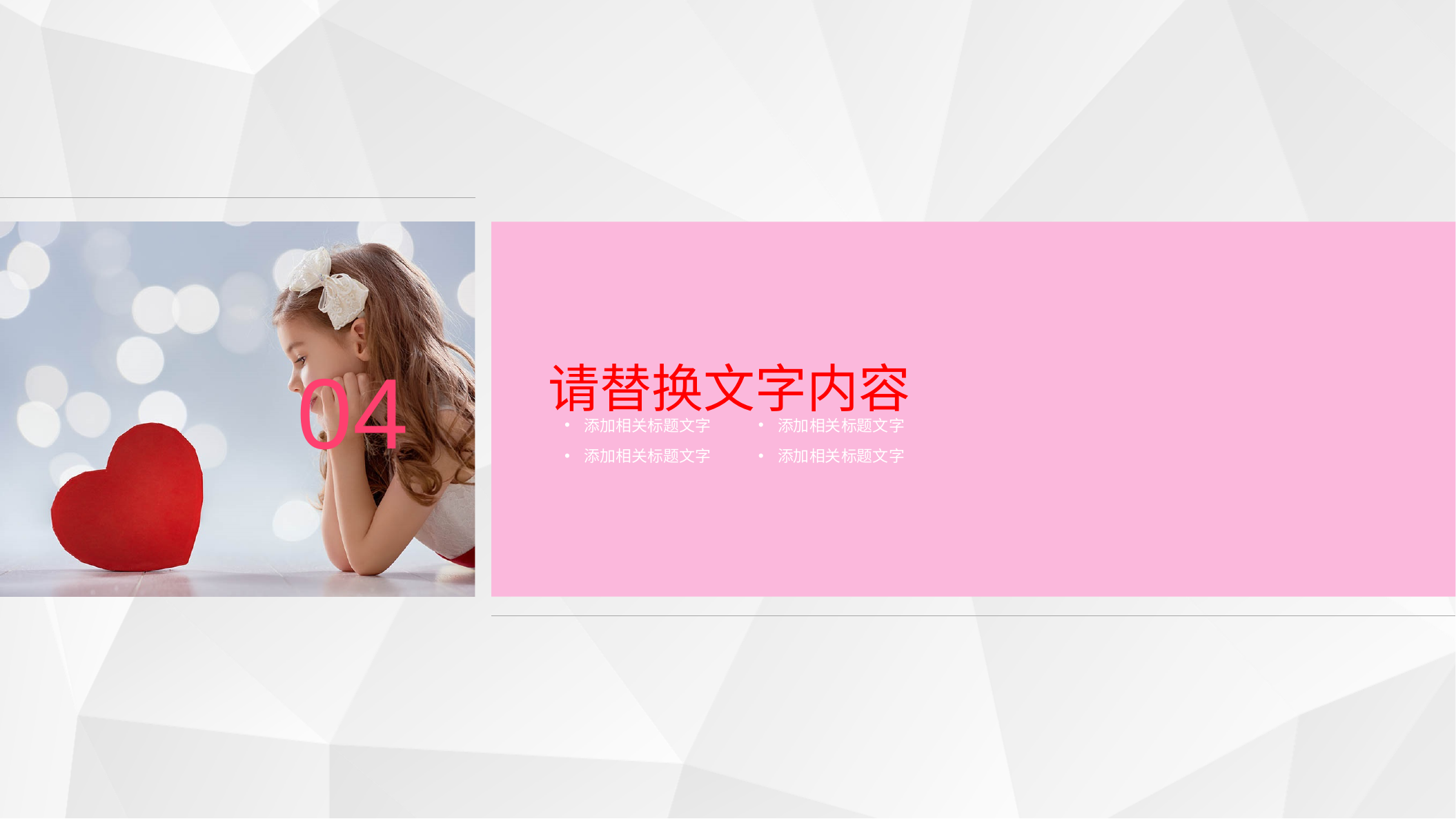

请替换文字内容
04
添加相关标题文字
添加相关标题文字
添加相关标题文字
添加相关标题文字